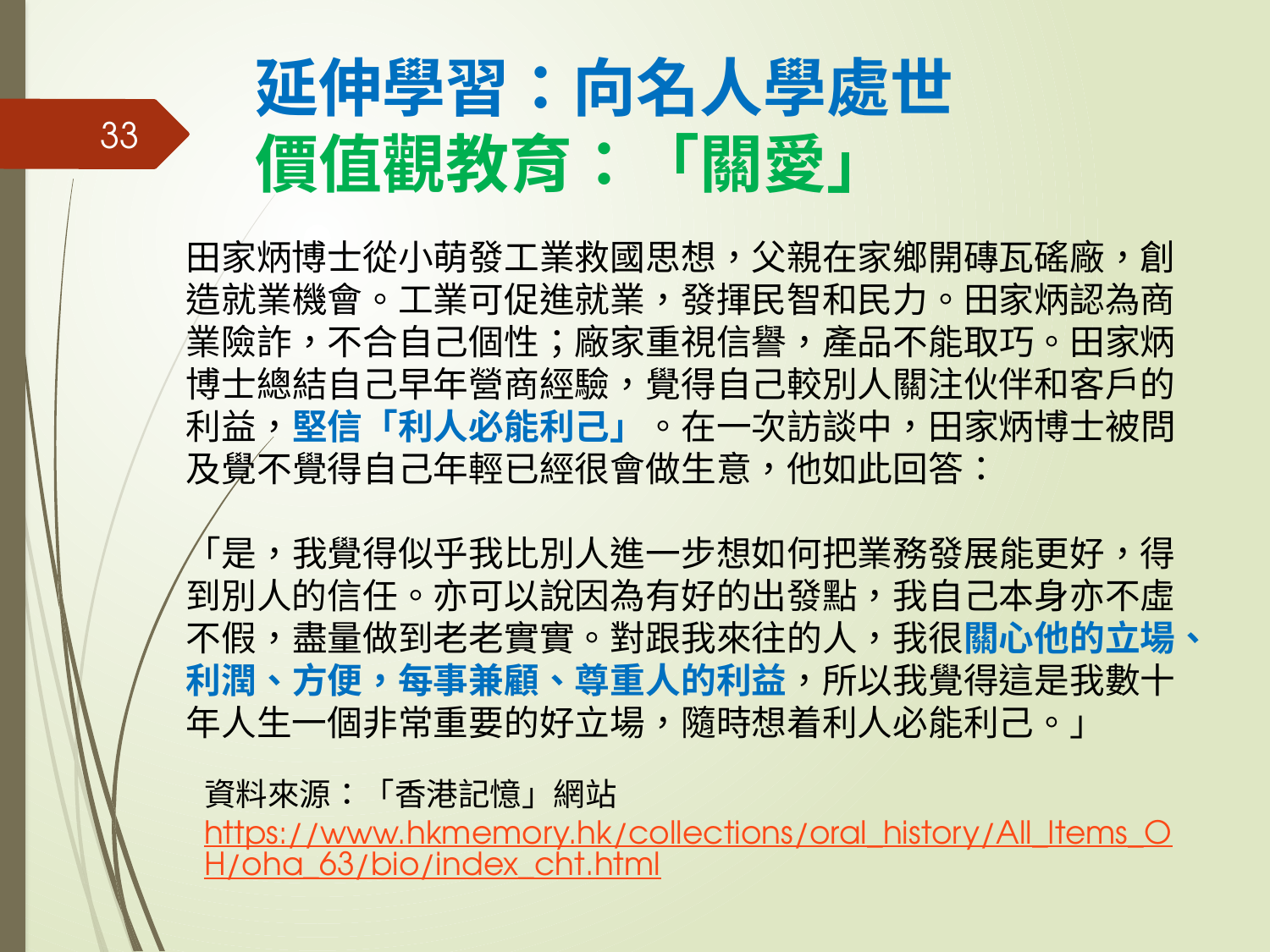

# 延伸學習：向名人學處世 價值觀教育：「關愛」
33
田家炳博士從小萌發工業救國思想，父親在家鄉開磚瓦磘廠，創造就業機會。工業可促進就業，發揮民智和民力。田家炳認為商業險詐，不合自己個性；廠家重視信譽，產品不能取巧。田家炳博士總結自己早年營商經驗，覺得自己較別人關注伙伴和客戶的利益，堅信「利人必能利己」。在一次訪談中，田家炳博士被問及覺不覺得自己年輕已經很會做生意，他如此回答：

「是，我覺得似乎我比別人進一步想如何把業務發展能更好，得到別人的信任。亦可以說因為有好的出發點，我自己本身亦不虛不假，盡量做到老老實實。對跟我來往的人，我很關心他的立場、利潤、方便，每事兼顧、尊重人的利益，所以我覺得這是我數十年人生一個非常重要的好立場，隨時想着利人必能利己。」
資料來源：「香港記憶」網站
https://www.hkmemory.hk/collections/oral_history/All_Items_OH/oha_63/bio/index_cht.html